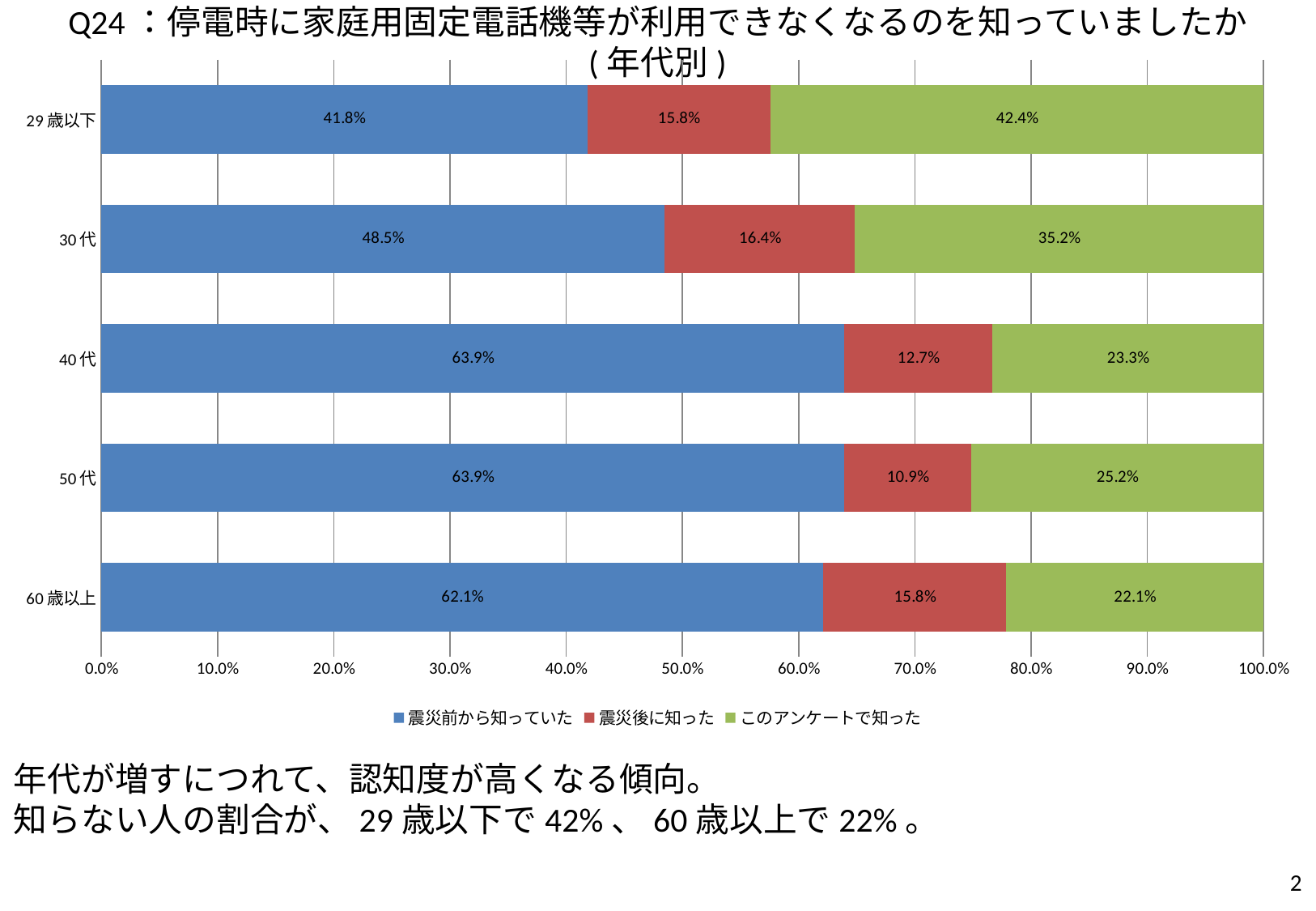

# Q24：停電時に家庭用固定電話機等が利用できなくなるのを知っていましたか (年代別)

### Chart

| Category | 震災前から知っていた | 震災後に知った | このアンケートで知った |
|---|---|---|---|
| 29歳以下 | 0.41818 | 0.15758 | 0.42424 |
| 30代 | 0.48485 | 0.16364 | 0.35152 |
| 40代 | 0.63939 | 0.12727 | 0.23332999999999998 |
| 50代 | 0.63939 | 0.10909 | 0.25152 |
| 60歳以上 | 0.62121 | 0.15758 | 0.22121 |
年代が増すにつれて、認知度が高くなる傾向。
知らない人の割合が、29歳以下で42%、60歳以上で22%。
2